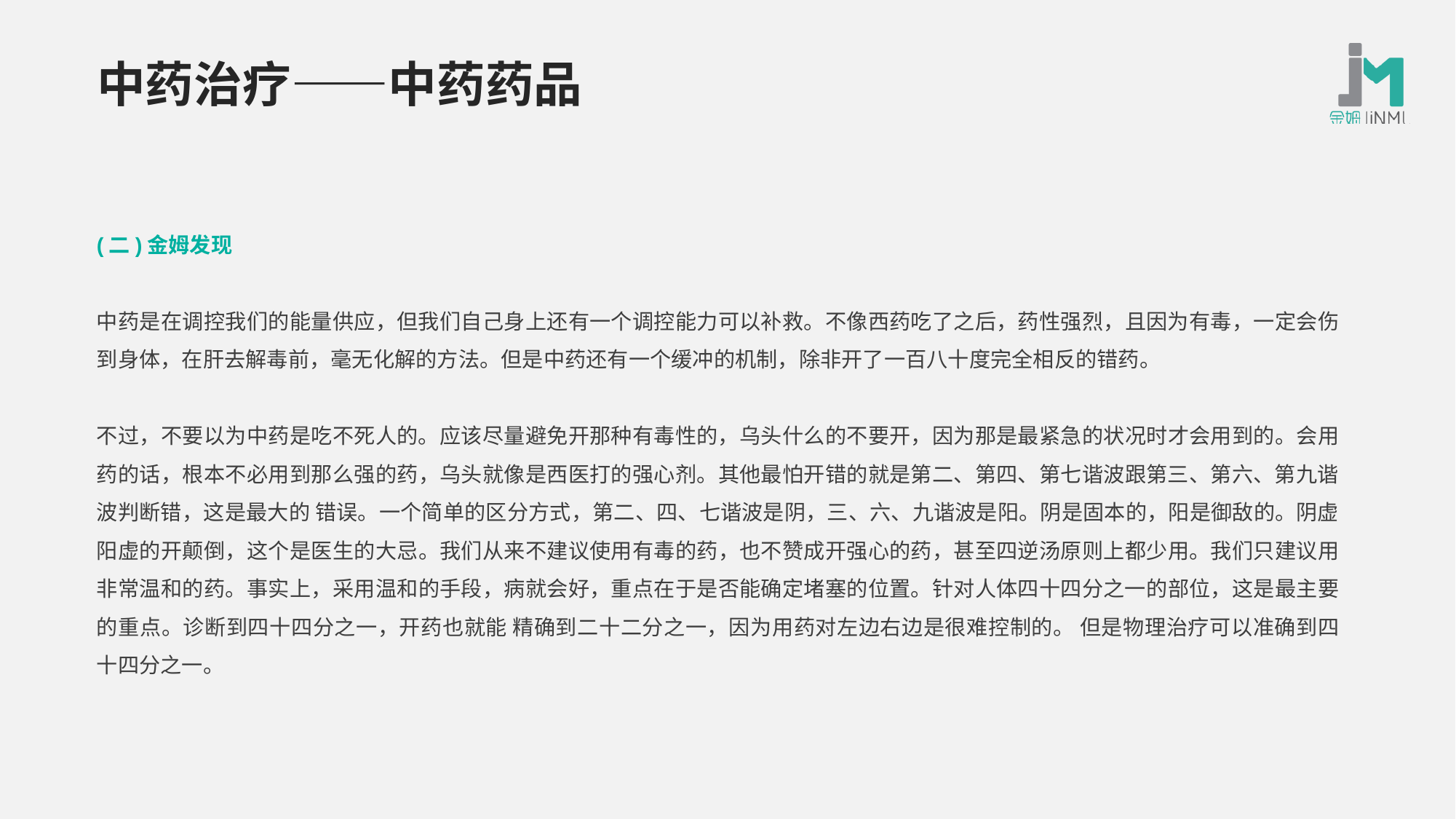

# 中药治疗——中药药品
(二)金姆发现

中药是在调控我们的能量供应，但我们自己身上还有一个调控能力可以补救。不像西药吃了之后，药性强烈，且因为有毒，一定会伤到身体，在肝去解毒前，毫无化解的方法。但是中药还有一个缓冲的机制，除非开了一百八十度完全相反的错药。

不过，不要以为中药是吃不死人的。应该尽量避免开那种有毒性的，乌头什么的不要开，因为那是最紧急的状况时才会用到的。会用药的话，根本不必用到那么强的药，乌头就像是西医打的强心剂。其他最怕开错的就是第二、第四、第七谐波跟第三、第六、第九谐波判断错，这是最大的 错误。一个简单的区分方式，第二、四、七谐波是阴，三、六、九谐波是阳。阴是固本的，阳是御敌的。阴虚阳虚的开颠倒，这个是医生的大忌。我们从来不建议使用有毒的药，也不赞成开强心的药，甚至四逆汤原则上都少用。我们只建议用非常温和的药。事实上，采用温和的手段，病就会好，重点在于是否能确定堵塞的位置。针对人体四十四分之一的部位，这是最主要的重点。诊断到四十四分之一，开药也就能 精确到二十二分之一，因为用药对左边右边是很难控制的。 但是物理治疗可以准确到四十四分之一。